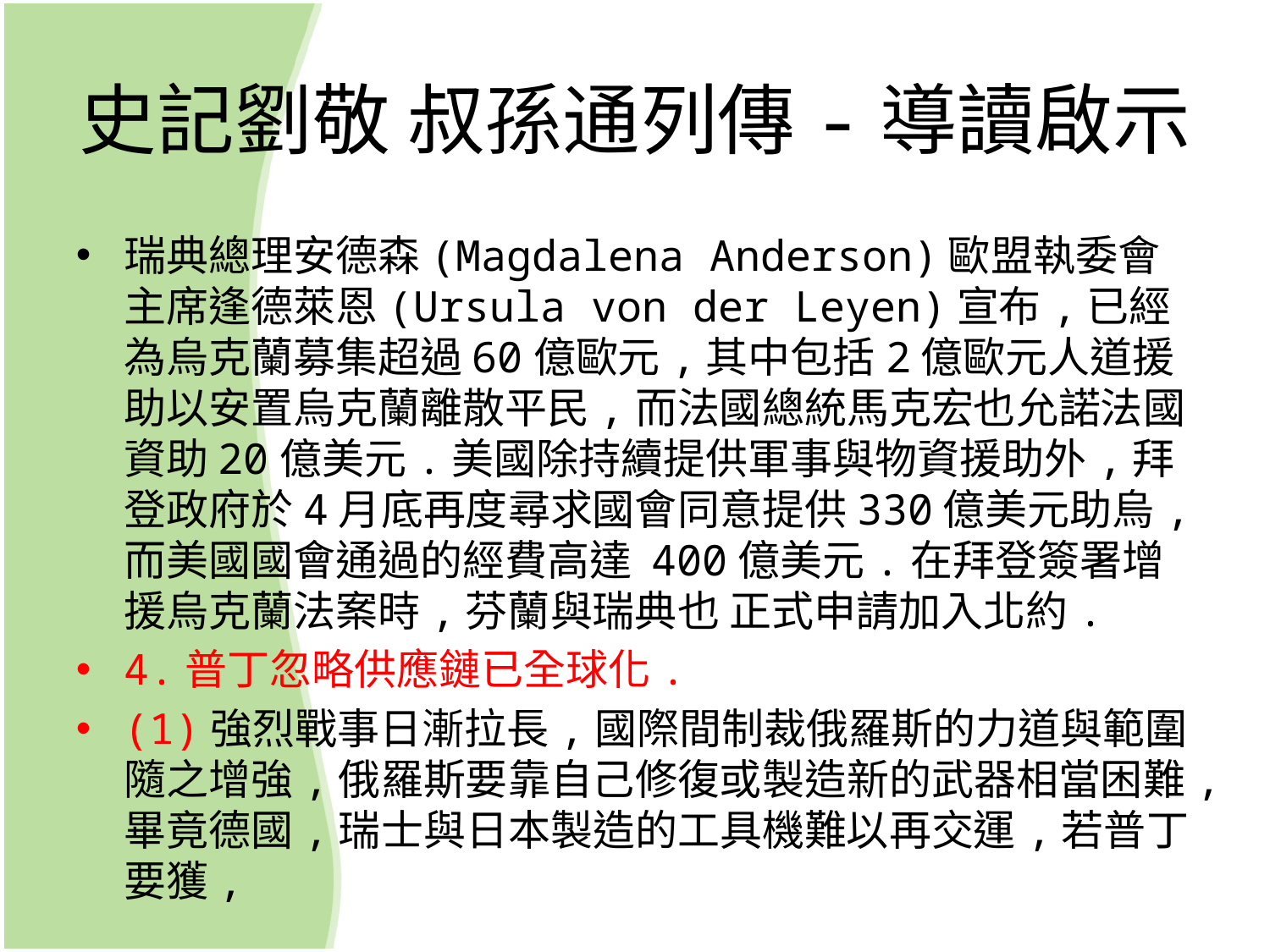

# 史記劉敬 叔孫通列傳-導讀啟示
瑞典總理安德森(Magdalena Anderson)歐盟執委會主席逢德萊恩(Ursula von der Leyen)宣布,已經為烏克蘭募集超過60億歐元,其中包括2億歐元人道援助以安置烏克蘭離散平民,而法國總統馬克宏也允諾法國資助20億美元.美國除持續提供軍事與物資援助外,拜登政府於4月底再度尋求國會同意提供330億美元助烏,而美國國會通過的經費高達 400億美元.在拜登簽署增援烏克蘭法案時,芬蘭與瑞典也 正式申請加入北約.
4.普丁忽略供應鏈已全球化.
(1)強烈戰事日漸拉長,國際間制裁俄羅斯的力道與範圍隨之增強,俄羅斯要靠自己修復或製造新的武器相當困難,畢竟德國,瑞士與日本製造的工具機難以再交運,若普丁要獲,